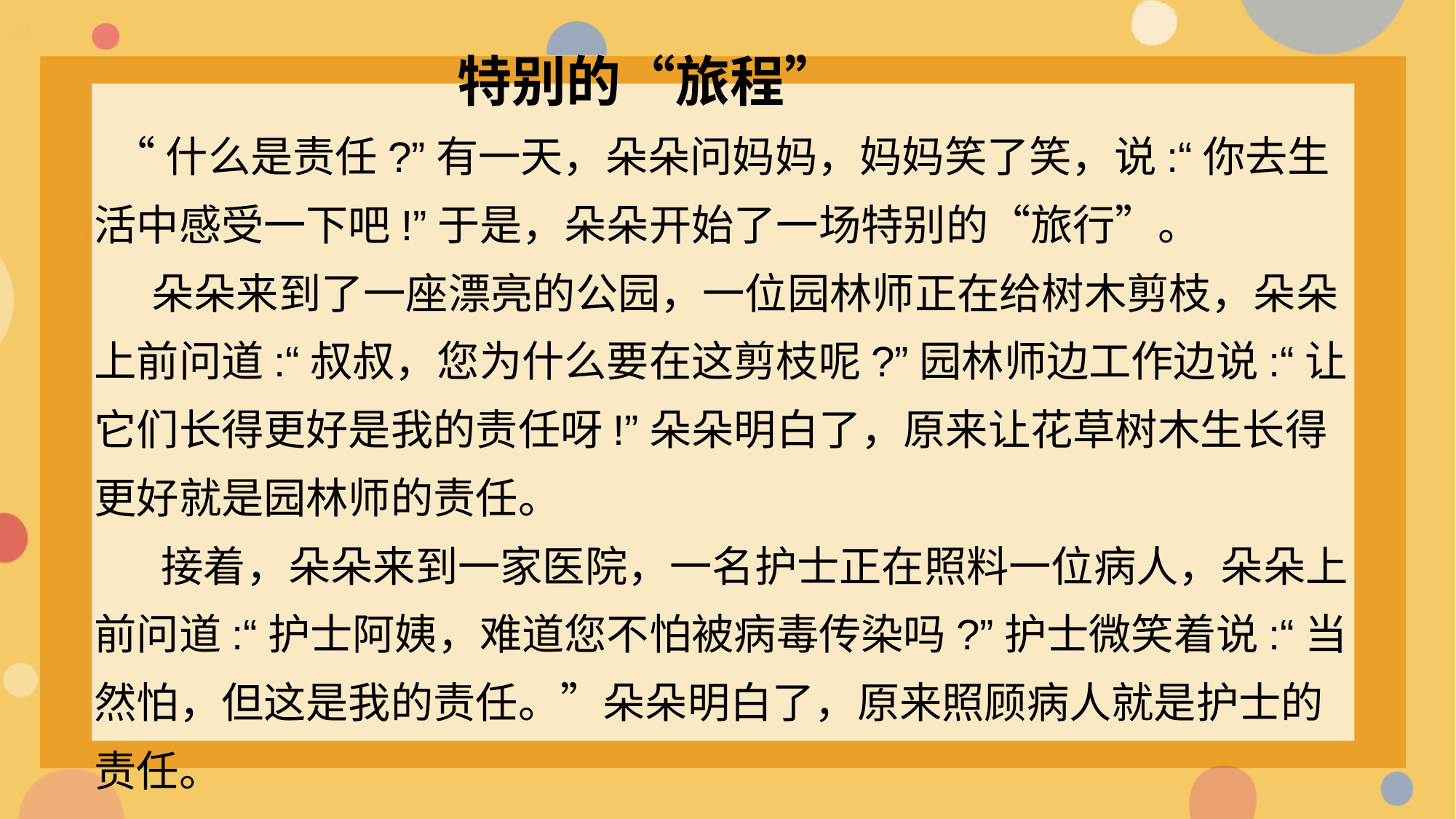

特别的“旅程”
  “什么是责任?”有一天，朵朵问妈妈，妈妈笑了笑，说:“你去生活中感受一下吧!”于是，朵朵开始了一场特别的“旅行”。
     朵朵来到了一座漂亮的公园，一位园林师正在给树木剪枝，朵朵上前问道:“叔叔，您为什么要在这剪枝呢?”园林师边工作边说:“让它们长得更好是我的责任呀!”朵朵明白了，原来让花草树木生长得更好就是园林师的责任。
      接着，朵朵来到一家医院，一名护士正在照料一位病人，朵朵上前问道:“护士阿姨，难道您不怕被病毒传染吗?”护士微笑着说:“当然怕，但这是我的责任。”朵朵明白了，原来照顾病人就是护士的责任。